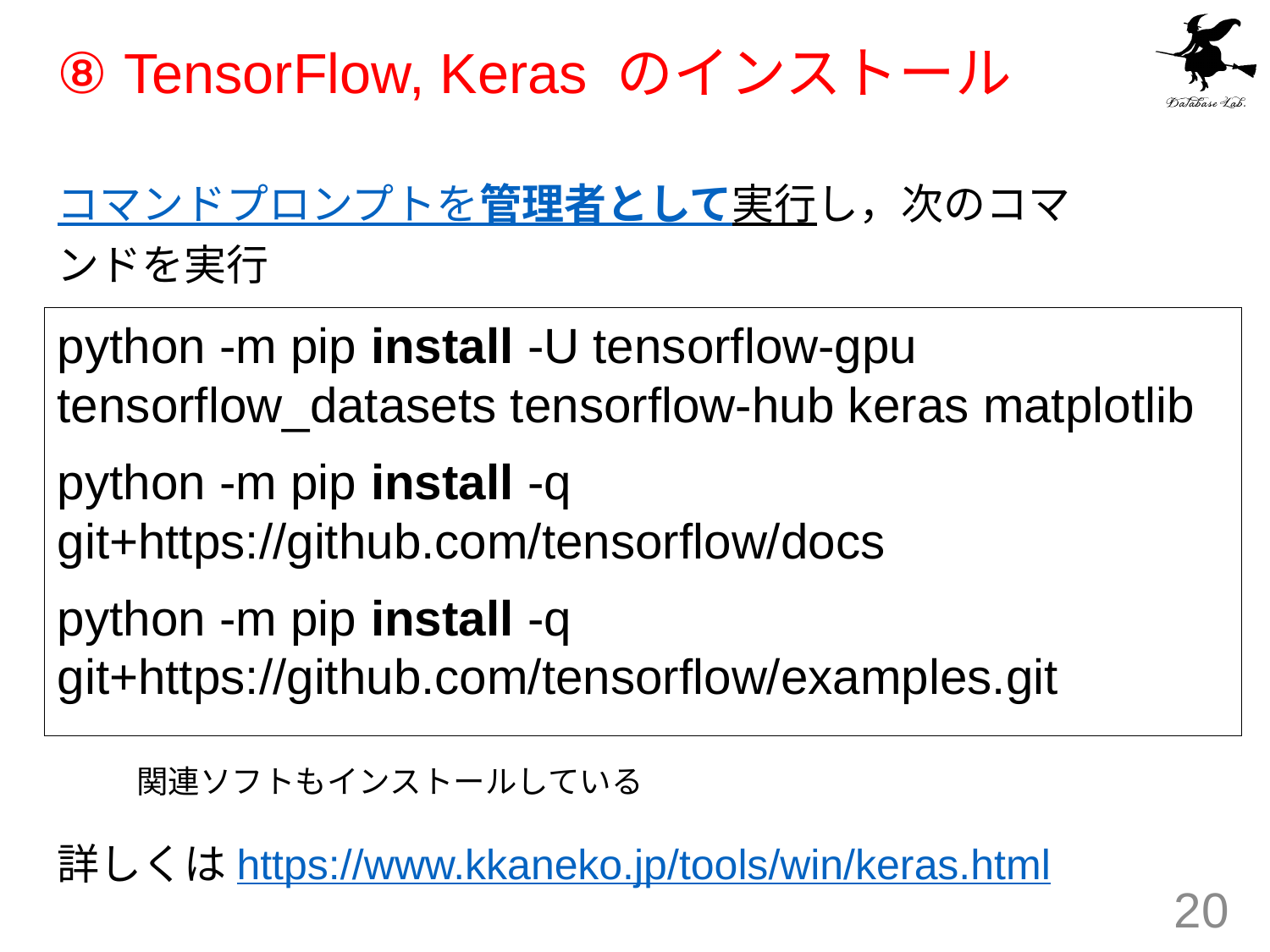

# ⑧ TensorFlow, Keras のインストール
コマンドプロンプトを管理者として実行し，次のコマンドを実行
python -m pip install -U tensorflow-gpu tensorflow_datasets tensorflow-hub keras matplotlib
python -m pip install -q git+https://github.com/tensorflow/docs
python -m pip install -q git+https://github.com/tensorflow/examples.git

関連ソフトもインストールしている
詳しくはhttps://www.kkaneko.jp/tools/win/keras.html
20